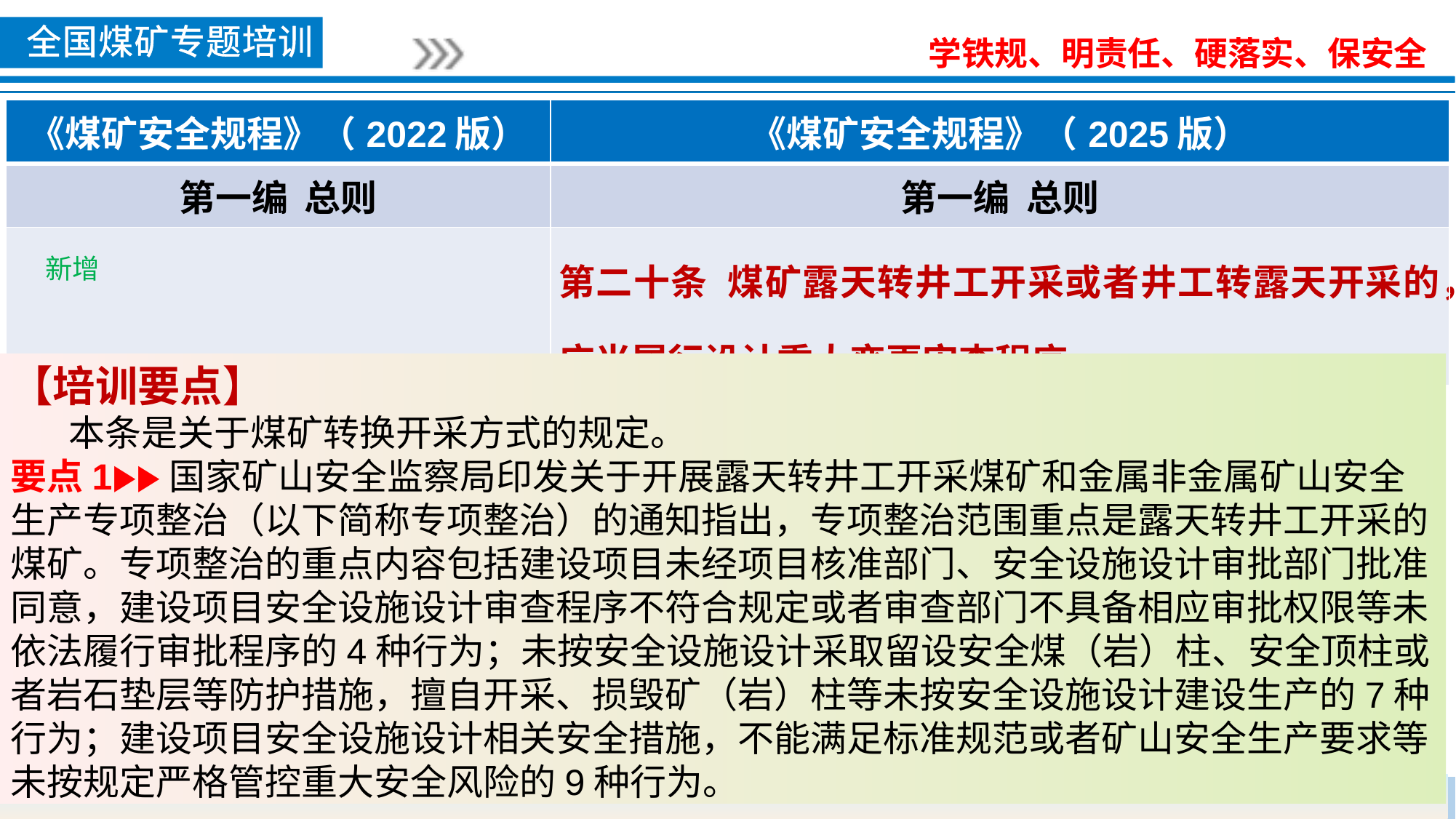

| 《煤矿安全规程》（2022版） | 《煤矿安全规程》（2025版） |
| --- | --- |
| 第一编 总则 | 第一编 总则 |
| 新增 | 第二十条 煤矿露天转井工开采或者井工转露天开采的，应当履行设计重大变更审查程序。 |
【培训要点】
      本条是关于煤矿转换开采方式的规定。
要点1▶▶国家矿山安全监察局印发关于开展露天转井工开采煤矿和金属非金属矿山安全生产专项整治（以下简称专项整治）的通知指出，专项整治范围重点是露天转井工开采的煤矿。专项整治的重点内容包括建设项目未经项目核准部门、安全设施设计审批部门批准同意，建设项目安全设施设计审查程序不符合规定或者审查部门不具备相应审批权限等未依法履行审批程序的4种行为；未按安全设施设计采取留设安全煤（岩）柱、安全顶柱或者岩石垫层等防护措施，擅自开采、损毁矿（岩）柱等未按安全设施设计建设生产的7种行为；建设项目安全设施设计相关安全措施，不能满足标准规范或者矿山安全生产要求等未按规定严格管控重大安全风险的9种行为。